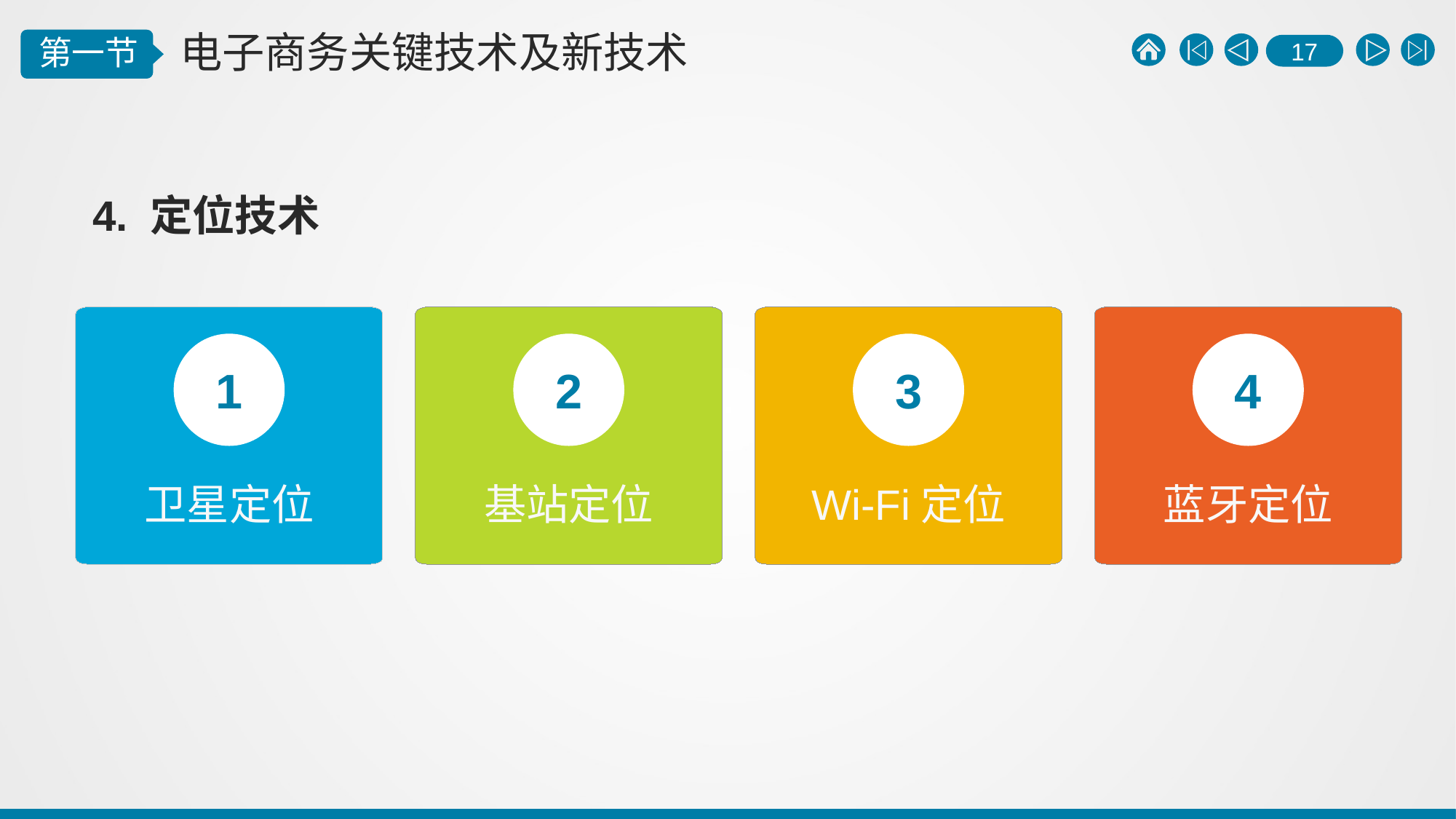

4. 定位技术

1
卫星定位

2
基站定位

3
Wi-Fi定位

4
蓝牙定位